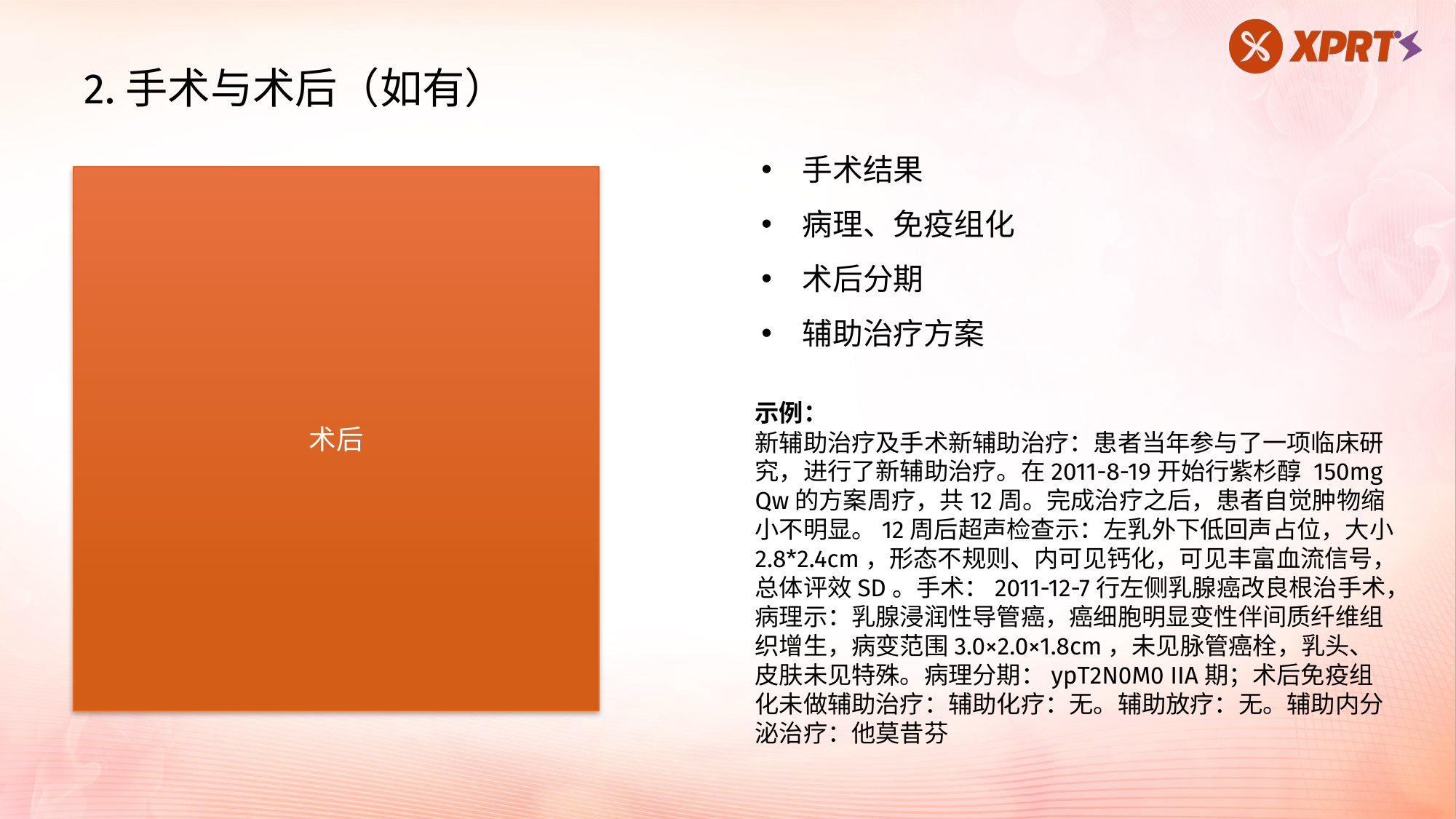

2.手术与术后（如有）
手术结果
病理、免疫组化
术后分期
辅助治疗方案
术后
示例：
新辅助治疗及手术新辅助治疗：患者当年参与了一项临床研究，进行了新辅助治疗。在2011-8-19开始行紫杉醇 150mg Qw的方案周疗，共12周。完成治疗之后，患者自觉肿物缩小不明显。12周后超声检查示：左乳外下低回声占位，大小2.8*2.4cm，形态不规则、内可见钙化，可见丰富血流信号，总体评效SD。手术：2011-12-7行左侧乳腺癌改良根治手术，病理示：乳腺浸润性导管癌，癌细胞明显变性伴间质纤维组织增生，病变范围3.0×2.0×1.8cm，未见脉管癌栓，乳头、皮肤未见特殊。病理分期：ypT2N0M0 IIA期；术后免疫组化未做辅助治疗：辅助化疗：无。辅助放疗：无。辅助内分泌治疗：他莫昔芬